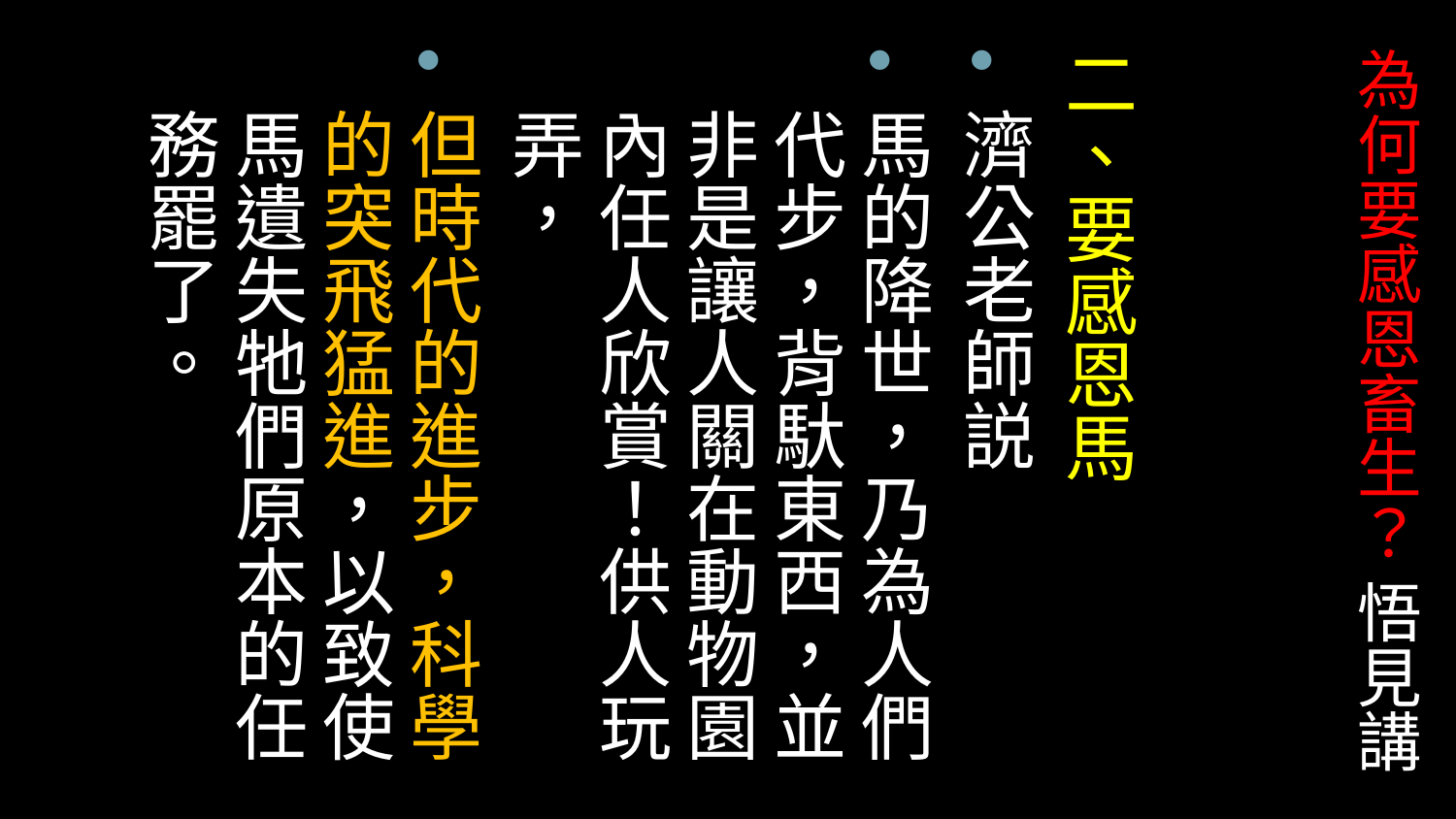

二、要感恩馬
濟公老師説
馬的降世，乃為人們代步，背馱東西，並非是讓人關在動物園內任人欣賞！供人玩弄，
但時代的進步，科學的突飛猛進，以致使馬遺失牠們原本的任務罷了。

# 為何要感恩畜生？ 悟見講